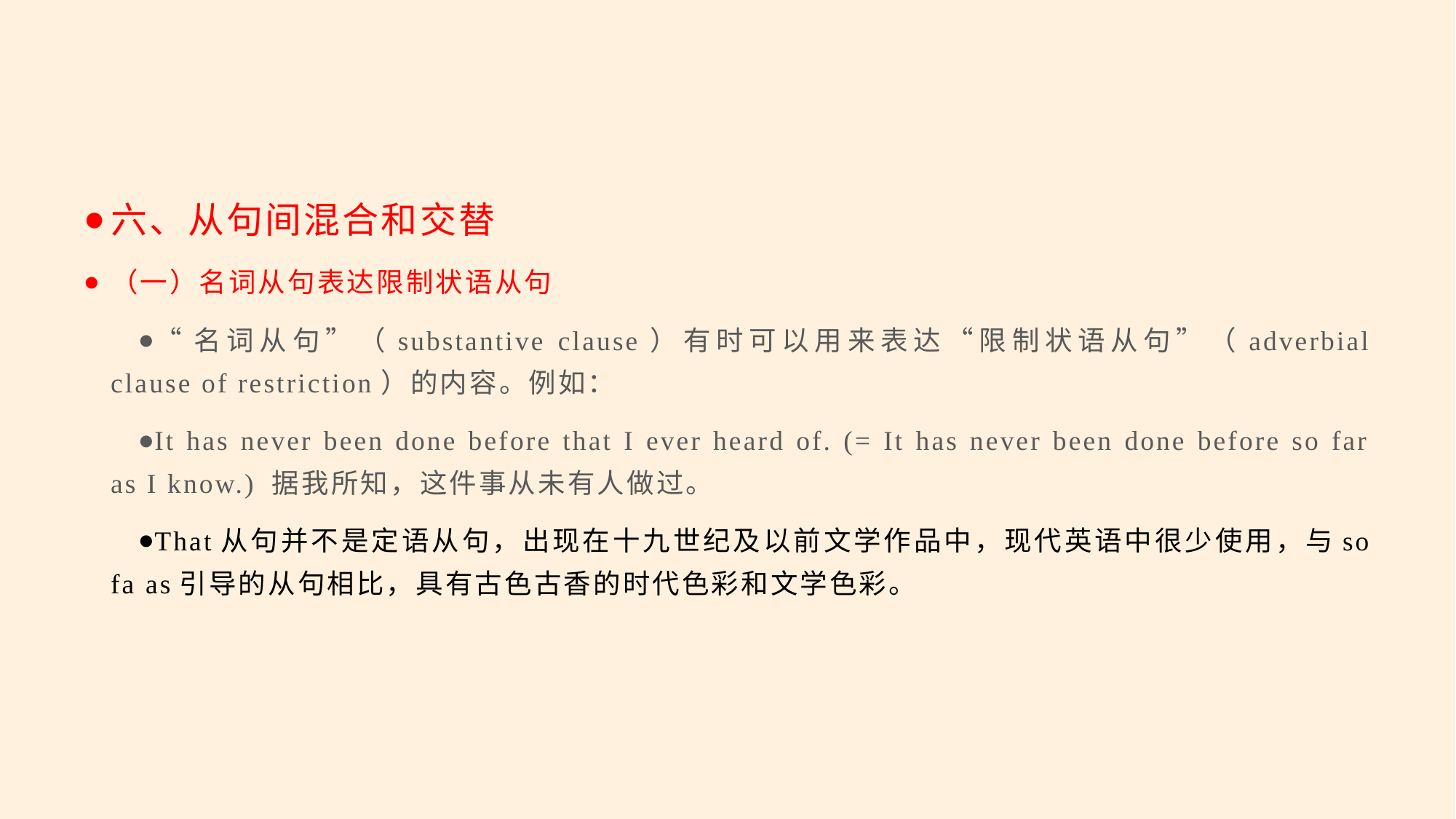

#
六、从句间混合和交替
（一）名词从句表达限制状语从句
“名词从句”（substantive clause）有时可以用来表达“限制状语从句”（adverbial clause of restriction）的内容。例如：
It has never been done before that I ever heard of. (= It has never been done before so far as I know.) 据我所知，这件事从未有人做过。
That从句并不是定语从句，出现在十九世纪及以前文学作品中，现代英语中很少使用，与so fa as引导的从句相比，具有古色古香的时代色彩和文学色彩。